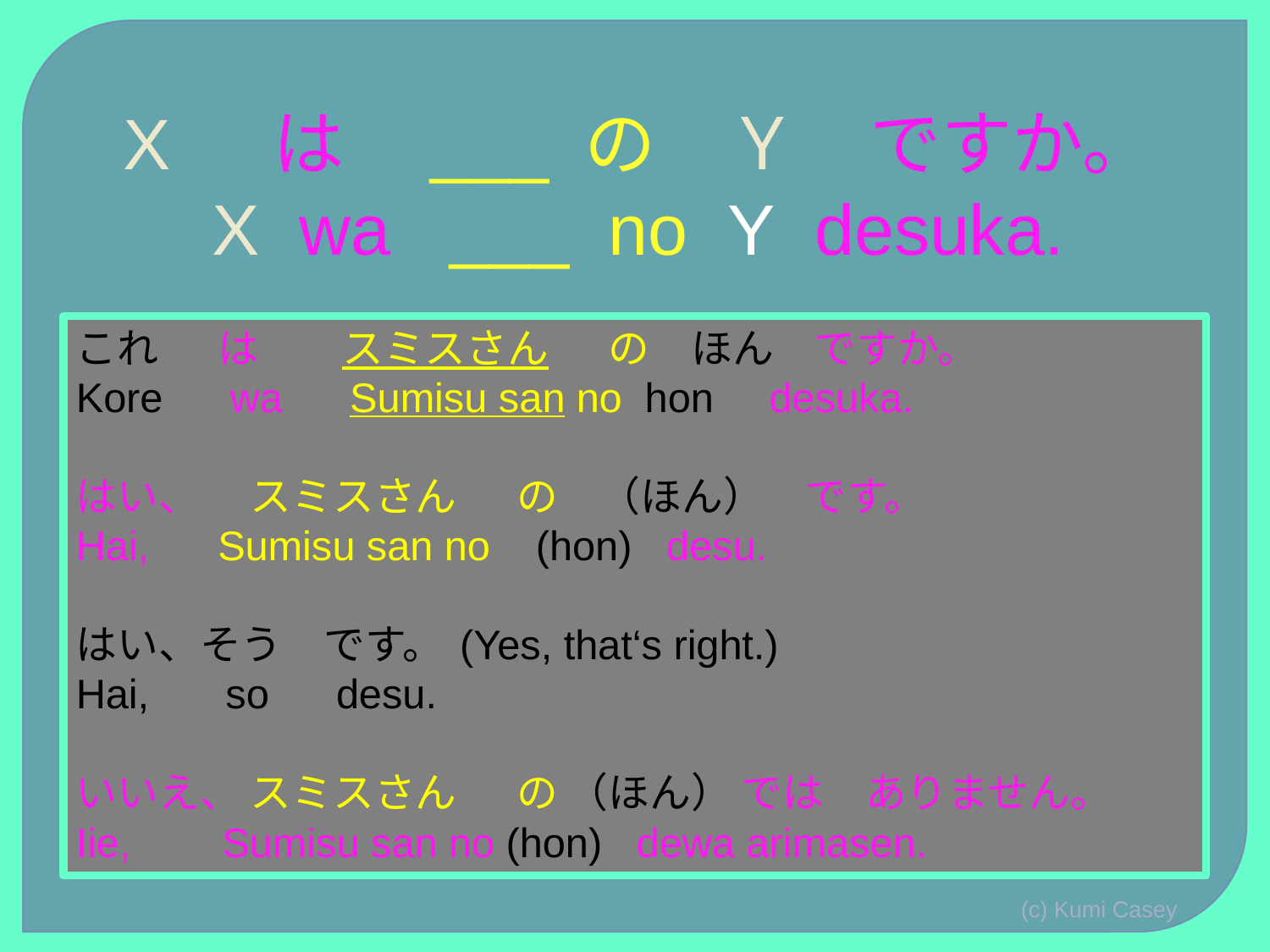

# X　 は　___ の　Ｙ　ですか。 X  wa   ___  no  Y  desuka.
これ 　 は　　スミスさん　  の　ほん　ですか。
Kore 　wa 　Sumisu san no  hon　desuka.

はい、　 スミスさん　  の　（ほん）　です。
Hai,      Sumisu san no    (hon)   desu.

はい、そう　です。 (Yes, that‘s right.)
Hai, 　 so 　desu.

いいえ、 スミスさん　  の （ほん） では　ありません。
Iie,        Sumisu san no (hon)   dewa arimasen.

(c) Kumi Casey